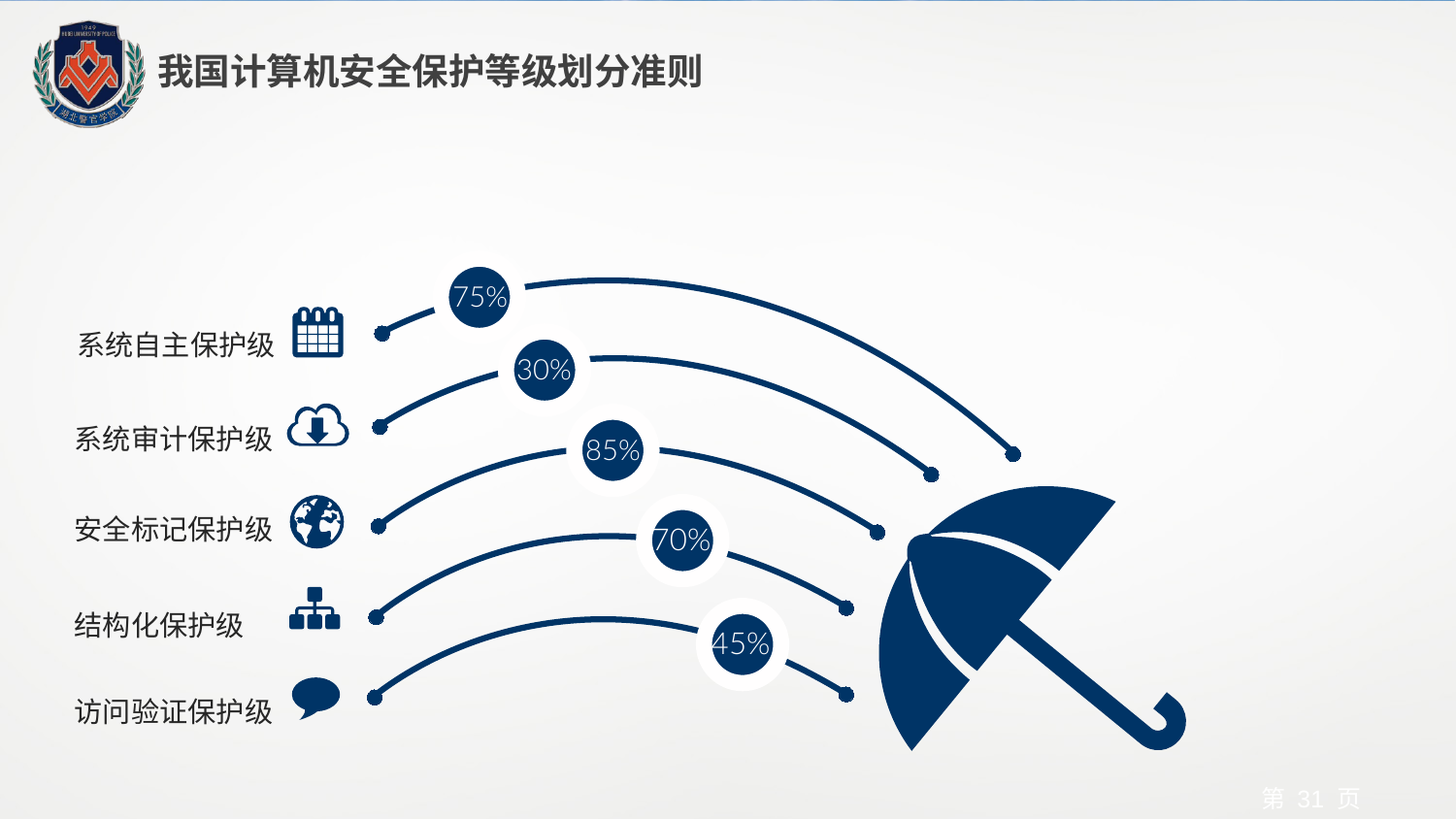

我国计算机安全保护等级划分准则

75%

系统自主保护级

30%

系统审计保护级

85%

安全标记保护级

70%

结构化保护级

45%

访问验证保护级